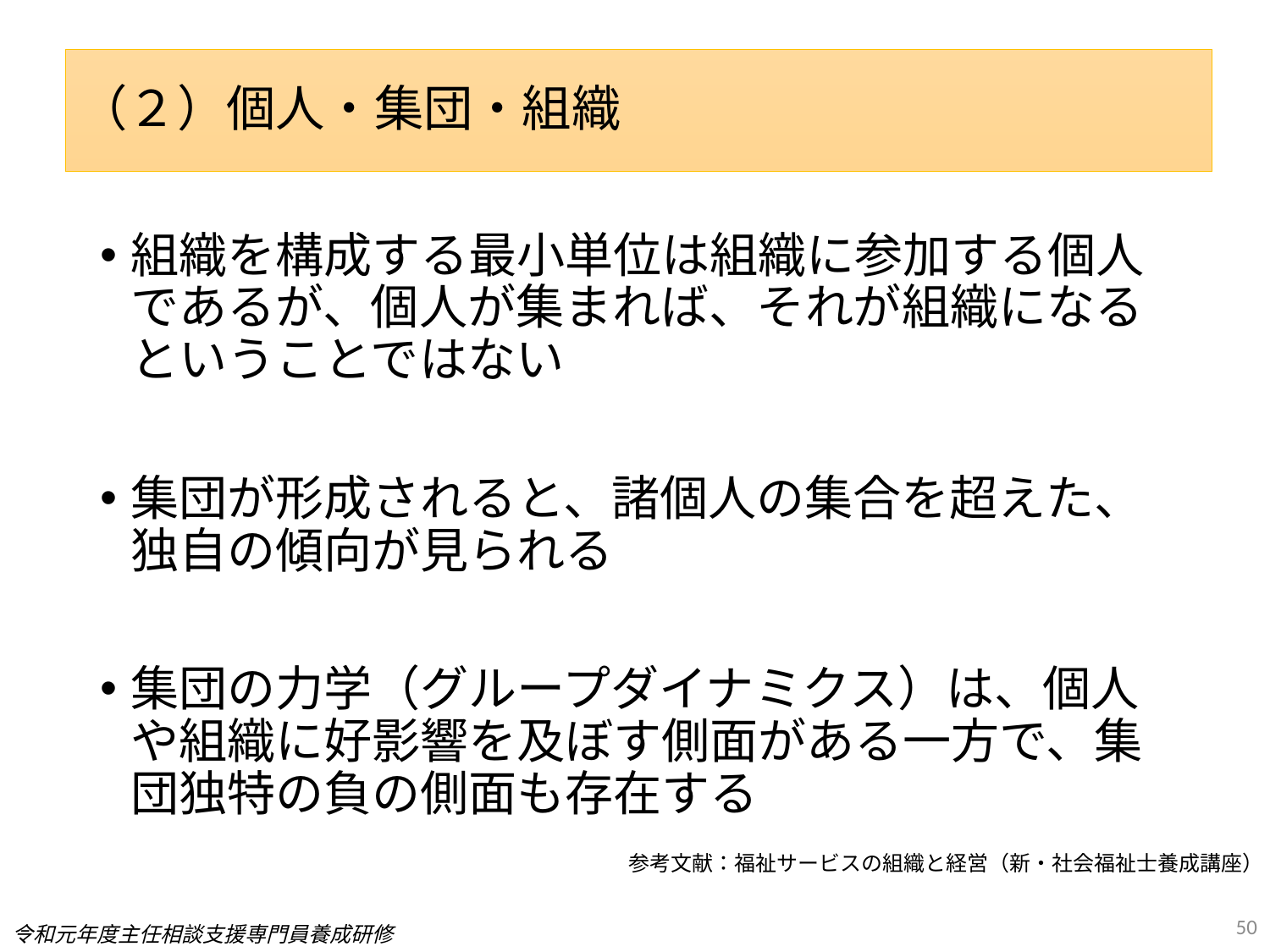

（２）個人・集団・組織
#
組織を構成する最小単位は組織に参加する個人であるが、個人が集まれば、それが組織になるということではない

集団が形成されると、諸個人の集合を超えた、独自の傾向が見られる

集団の力学（グループダイナミクス）は、個人や組織に好影響を及ぼす側面がある一方で、集団独特の負の側面も存在する
参考文献：福祉サービスの組織と経営（新・社会福祉士養成講座）
50
令和元年度主任相談支援専門員養成研修